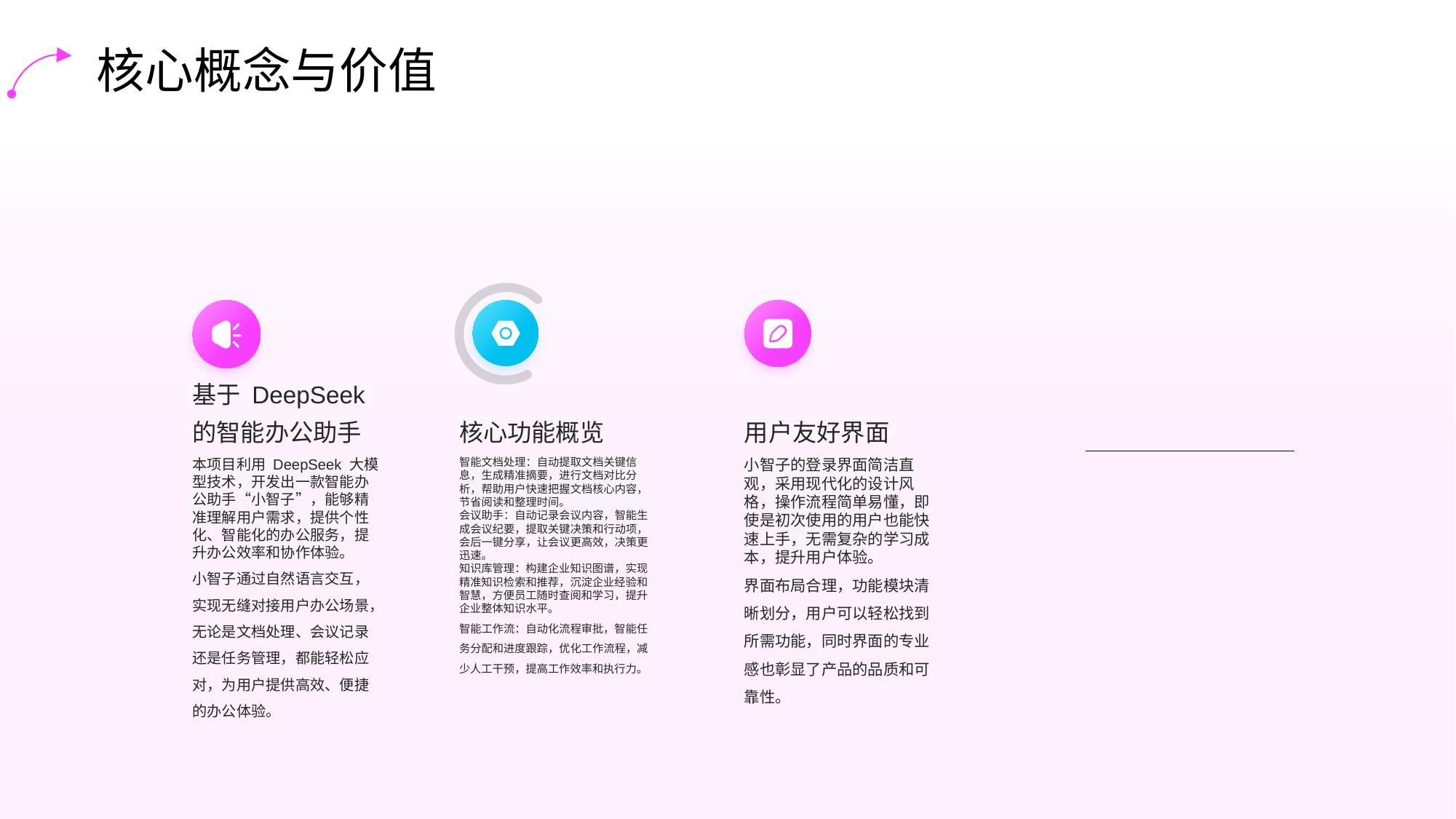

核心概念与价值

基于 DeepSeek 的智能办公助手
核心功能概览
用户友好界面
本项目利用 DeepSeek 大模型技术，开发出一款智能办公助手“小智子”，能够精准理解用户需求，提供个性化、智能化的办公服务，提升办公效率和协作体验。
小智子通过自然语言交互，实现无缝对接用户办公场景，无论是文档处理、会议记录还是任务管理，都能轻松应对，为用户提供高效、便捷的办公体验。
智能文档处理：自动提取文档关键信息，生成精准摘要，进行文档对比分析，帮助用户快速把握文档核心内容，节省阅读和整理时间。
会议助手：自动记录会议内容，智能生成会议纪要，提取关键决策和行动项，会后一键分享，让会议更高效，决策更迅速。
知识库管理：构建企业知识图谱，实现精准知识检索和推荐，沉淀企业经验和智慧，方便员工随时查阅和学习，提升企业整体知识水平。
智能工作流：自动化流程审批，智能任务分配和进度跟踪，优化工作流程，减少人工干预，提高工作效率和执行力。
小智子的登录界面简洁直观，采用现代化的设计风格，操作流程简单易懂，即使是初次使用的用户也能快速上手，无需复杂的学习成本，提升用户体验。
界面布局合理，功能模块清晰划分，用户可以轻松找到所需功能，同时界面的专业感也彰显了产品的品质和可靠性。